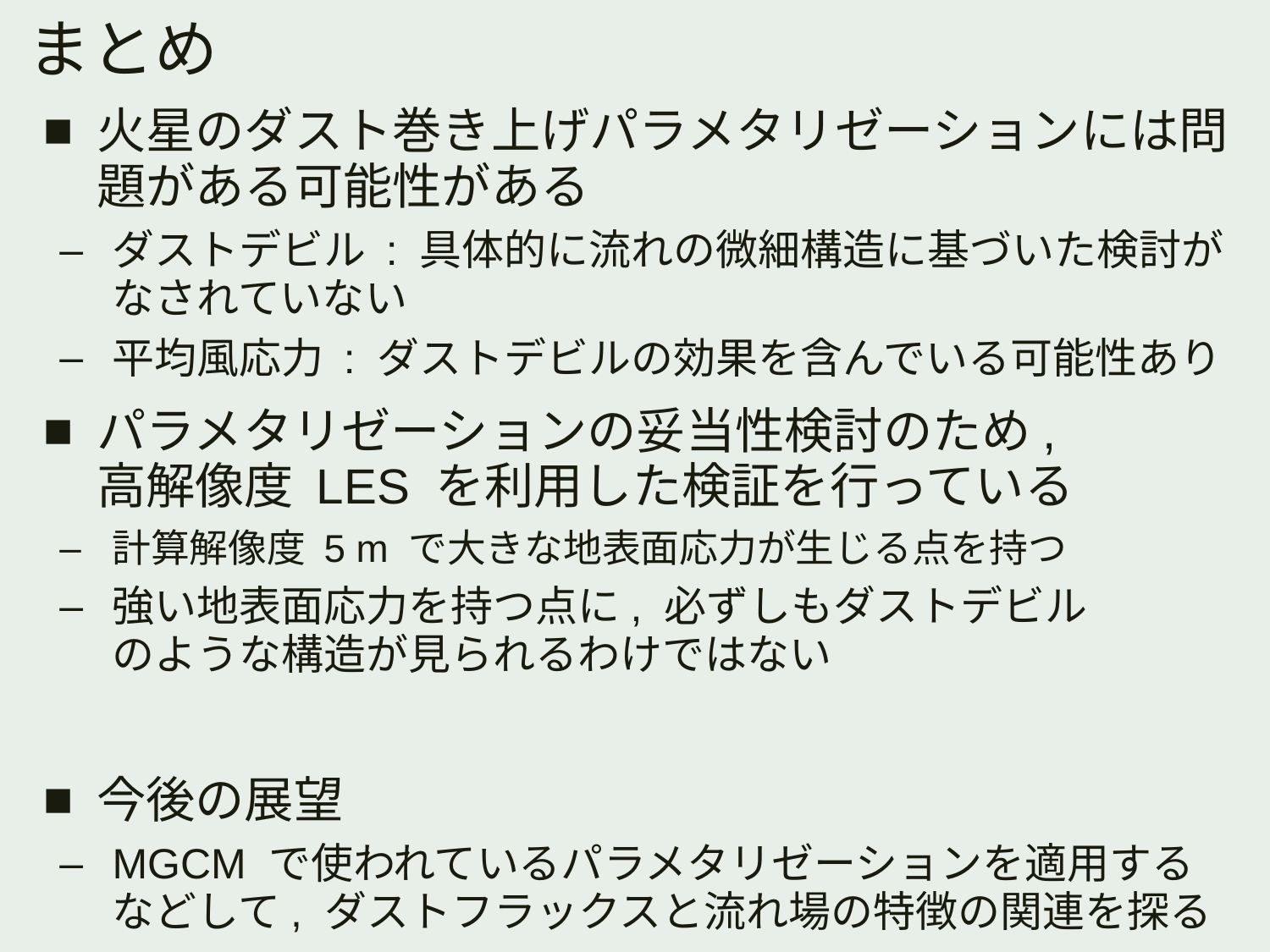

# まとめ
火星のダスト巻き上げパラメタリゼーションには問題がある可能性がある
ダストデビル : 具体的に流れの微細構造に基づいた検討がなされていない
平均風応力 : ダストデビルの効果を含んでいる可能性あり
パラメタリゼーションの妥当性検討のため,
高解像度 LES を利用した検証を行っている
計算解像度 5 m で大きな地表面応力が生じる点を持つ
強い地表面応力を持つ点に, 必ずしもダストデビル
のような構造が見られるわけではない

今後の展望
MGCM で使われているパラメタリゼーションを適用するなどして, ダストフラックスと流れ場の特徴の関連を探る